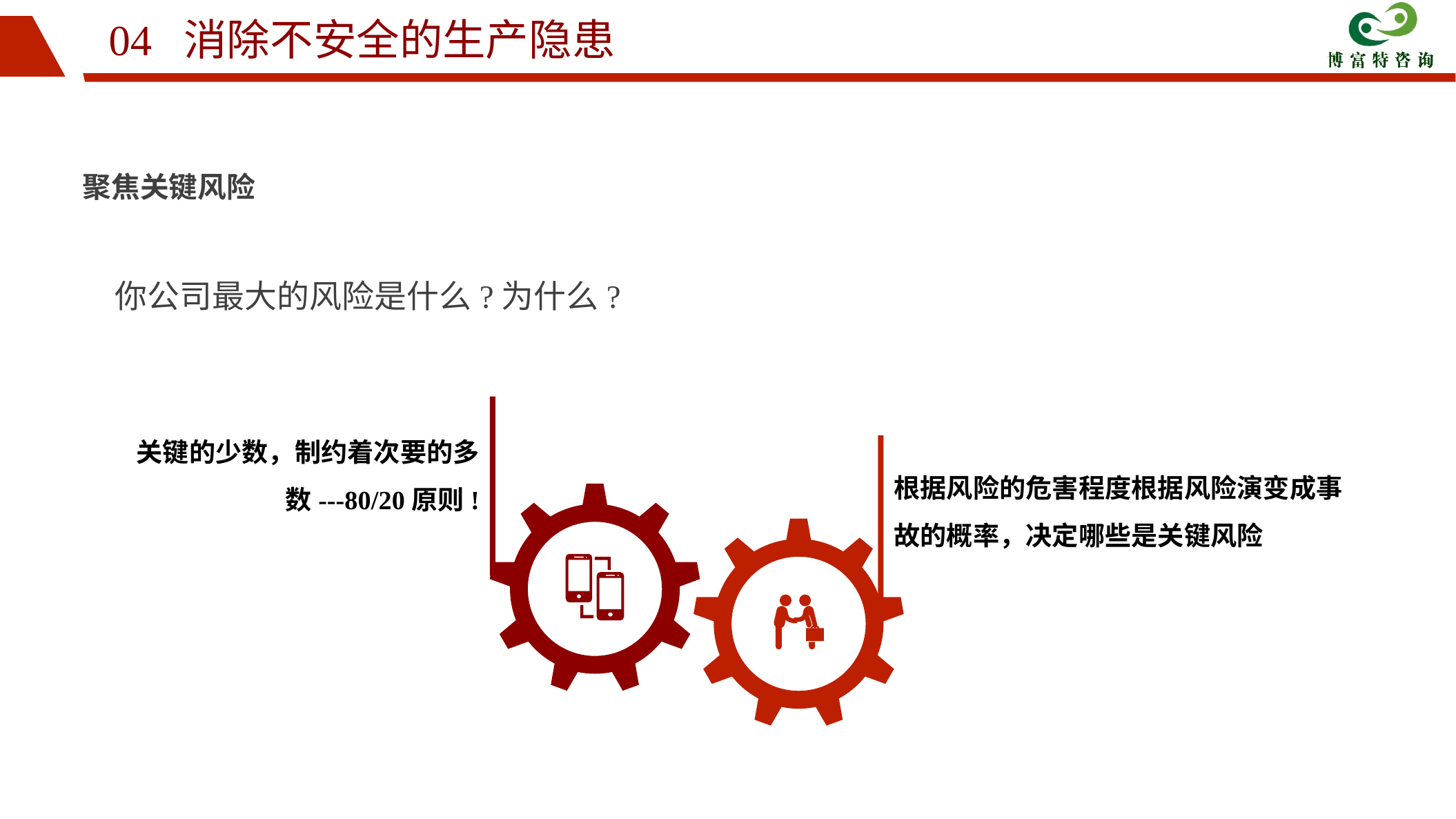

04  消除不安全的生产隐患

聚焦关键风险
你公司最大的风险是什么?为什么?

关键的少数，制约着次要的多数---80/20原则!

根据风险的危害程度根据风险演变成事故的概率，决定哪些是关键风险